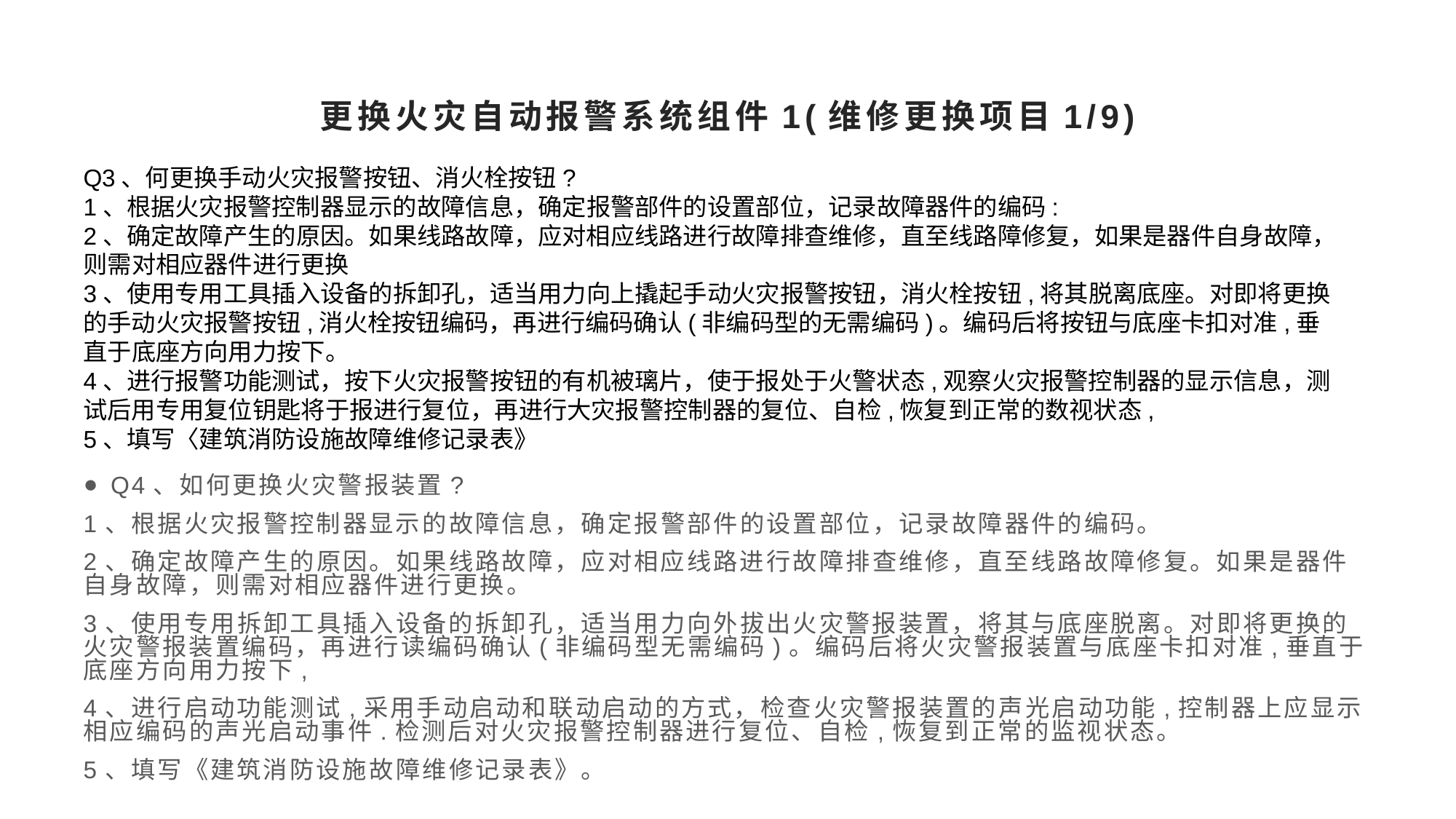

# 更换火灾自动报警系统组件1(维修更换项目1/9)
Q3、何更换手动火灾报警按钮、消火栓按钮?
1、根据火灾报警控制器显示的故障信息，确定报警部件的设置部位，记录故障器件的编码:
2、确定故障产生的原因。如果线路故障，应对相应线路进行故障排查维修，直至线路障修复，如果是器件自身故障，则需对相应器件进行更换
3、使用专用工具插入设备的拆卸孔，适当用力向上撬起手动火灾报警按钮，消火栓按钮,将其脱离底座。对即将更换的手动火灾报警按钮,消火栓按钮编码，再进行编码确认(非编码型的无需编码)。编码后将按钮与底座卡扣对准,垂直于底座方向用力按下。
4、进行报警功能测试，按下火灾报警按钮的有机被璃片，使于报处于火警状态,观察火灾报警控制器的显示信息，测试后用专用复位钥匙将于报进行复位，再进行大灾报警控制器的复位、自检,恢复到正常的数视状态,
5、填写〈建筑消防设施故障维修记录表》
Q4、如何更换火灾警报装置?
1、根据火灾报警控制器显示的故障信息，确定报警部件的设置部位，记录故障器件的编码。
2、确定故障产生的原因。如果线路故障，应对相应线路进行故障排查维修，直至线路故障修复。如果是器件自身故障，则需对相应器件进行更换。
3、使用专用拆卸工具插入设备的拆卸孔，适当用力向外拔出火灾警报装置，将其与底座脱离。对即将更换的火灾警报装置编码，再进行读编码确认(非编码型无需编码)。编码后将火灾警报装置与底座卡扣对准,垂直于底座方向用力按下,
4、进行启动功能测试,采用手动启动和联动启动的方式，检查火灾警报装置的声光启动功能,控制器上应显示相应编码的声光启动事件.检测后对火灾报警控制器进行复位、自检,恢复到正常的监视状态。
5、填写《建筑消防设施故障维修记录表》。

14